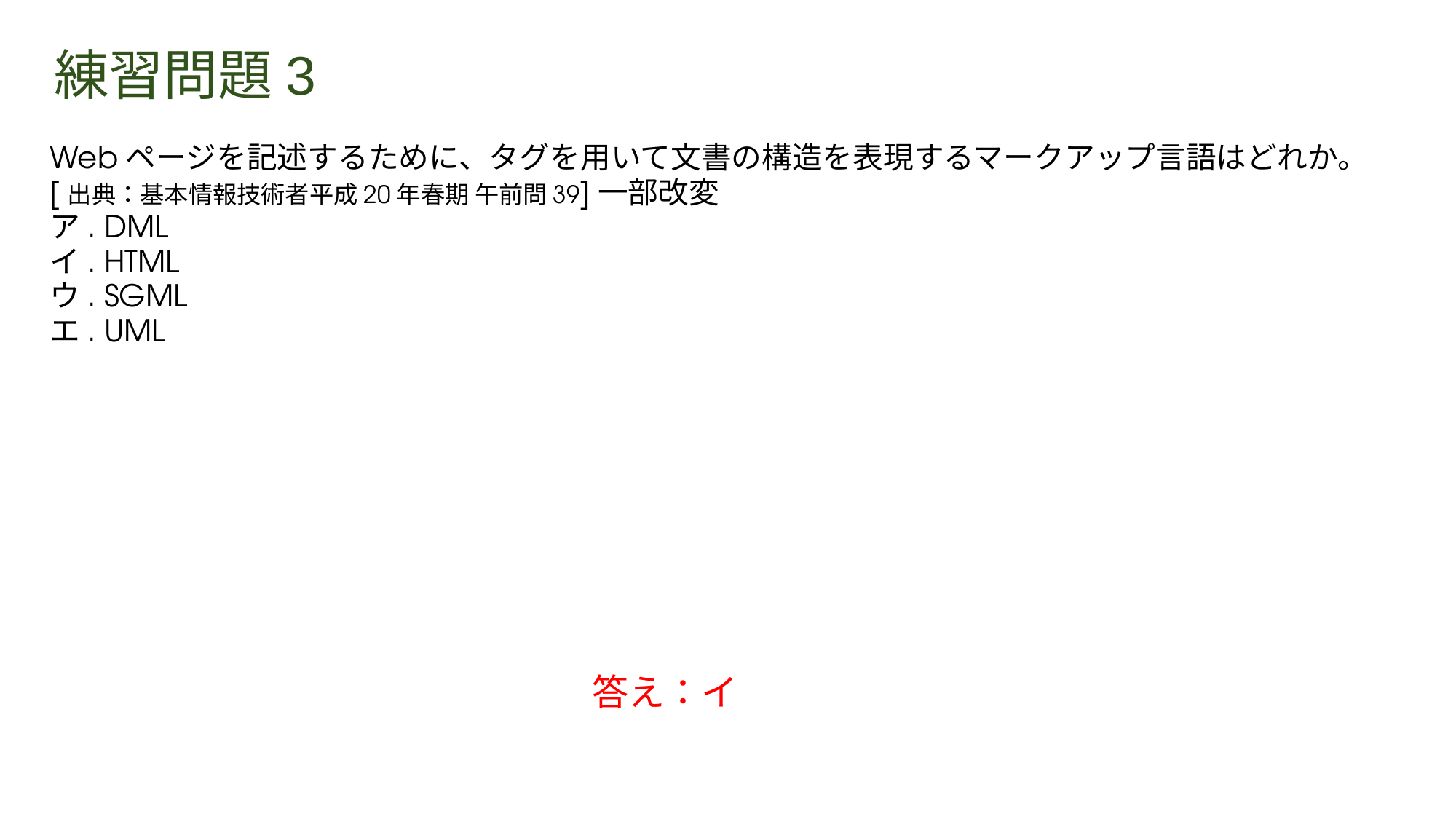

# 練習問題3
Webページを記述するために、タグを用いて文書の構造を表現するマークアップ言語はどれか。 [出典：基本情報技術者平成20年春期 午前問39]一部改変
ア. DML
イ. HTML
ウ. SGML
エ. UML
答え：イ